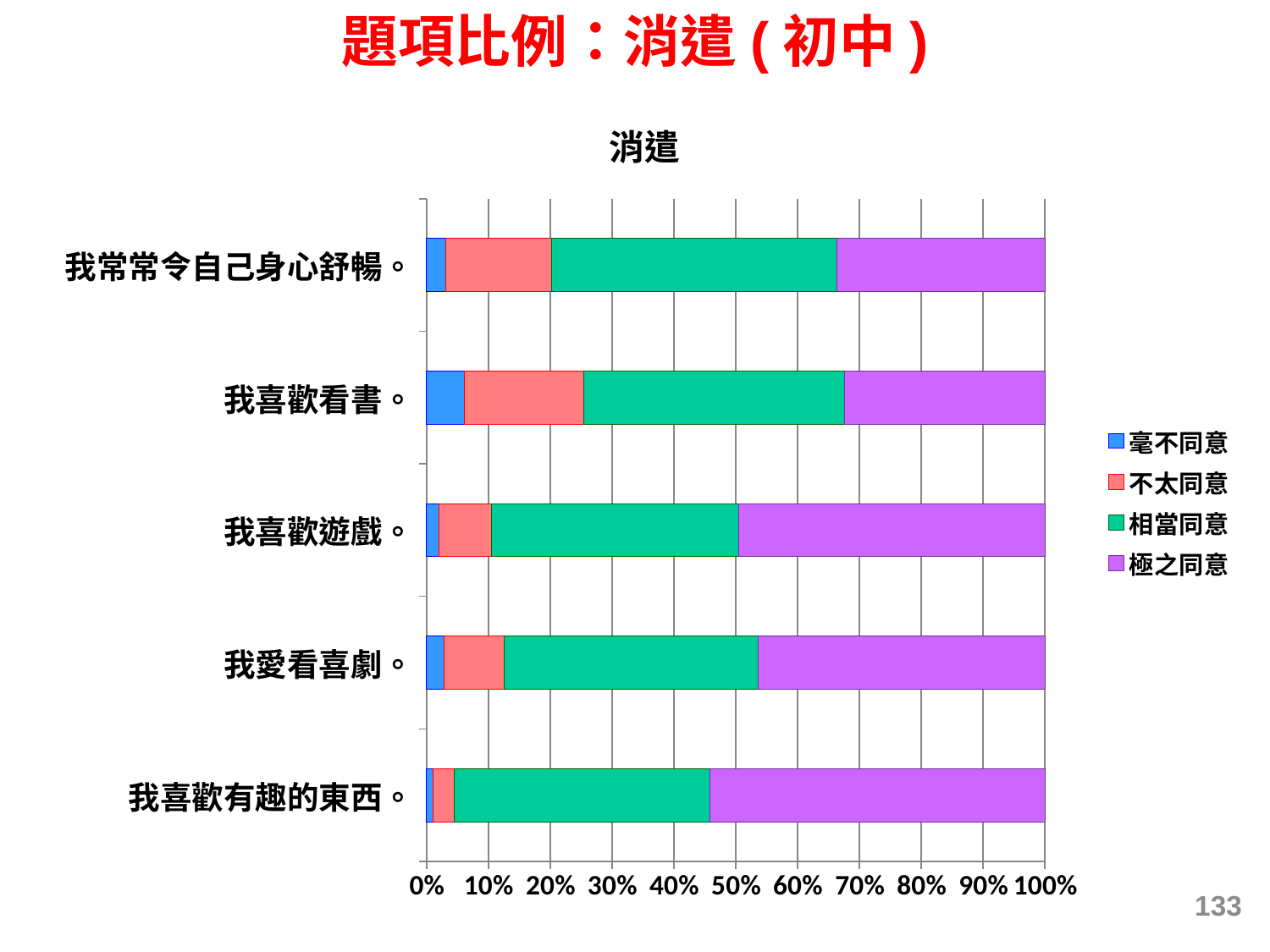

題項比例：消遣(初中)

### Chart: 消遣

| Category | 毫不同意 | 不太同意 | 相當同意 | 極之同意 |
|---|---|---|---|---|
| 我喜歡有趣的東西。 | 0.01007658202337767 | 0.03452908773344081 | 0.4140803439473339 | 0.5413139862958485 |
| 我愛看喜劇。 | 0.02824478816408877 | 0.09751176866173501 | 0.40995292535306116 | 0.46429051782111624 |
| 我喜歡遊戲。 | 0.019652712343518695 | 0.0857450531700098 | 0.4000538430475165 | 0.4945483914389564 |
| 我喜歡看書。 | 0.061631827376938654 | 0.19258260283209724 | 0.4221173297370198 | 0.32366824005394557 |
| 我常常令自己身心舒暢。 | 0.031372021004443244 | 0.17140164265517704 | 0.4614245321125631 | 0.335801804227819 |
133